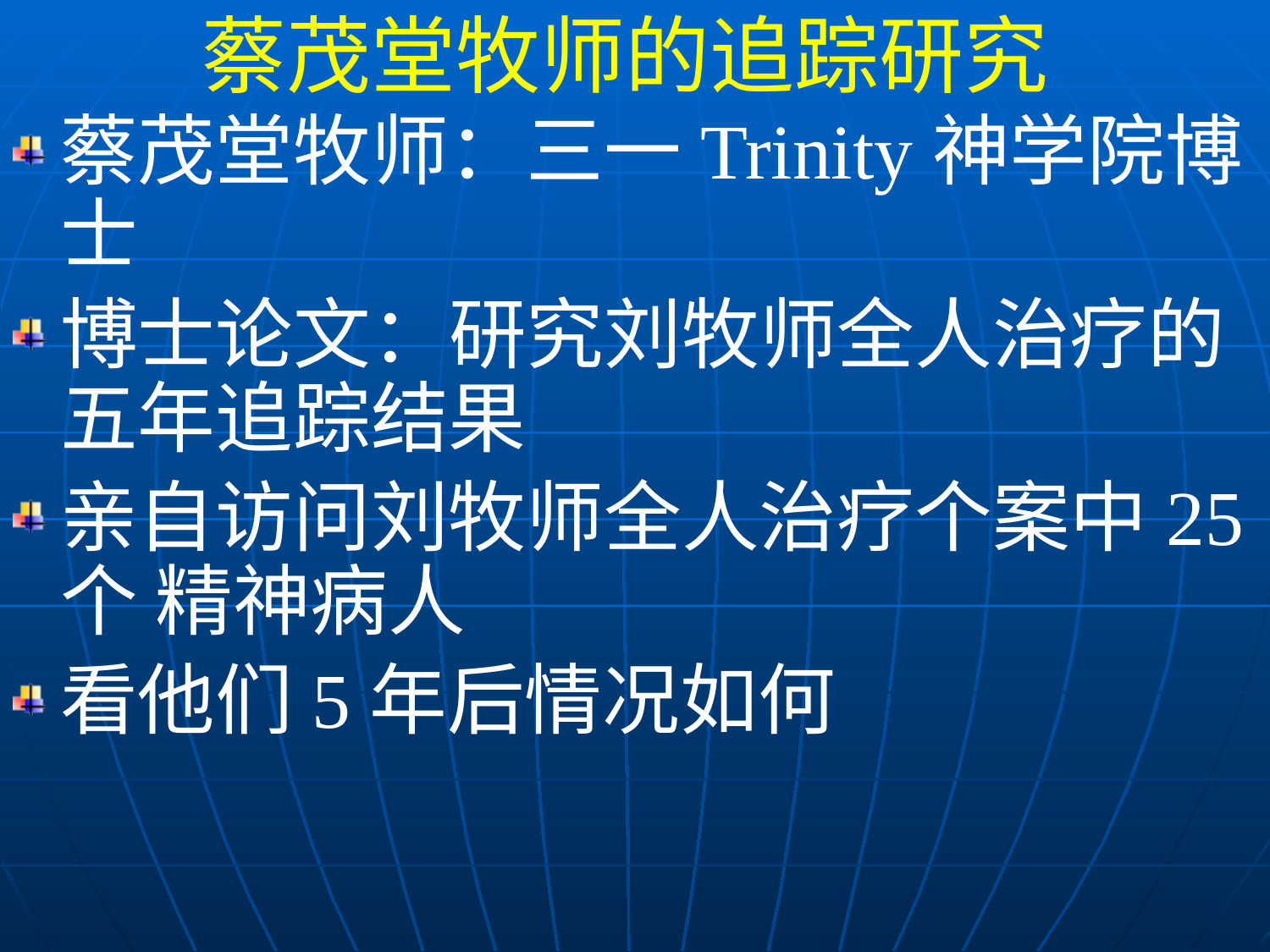

蔡茂堂牧师的追踪研究
蔡茂堂牧师：三一Trinity神学院博士
博士论文：研究刘牧师全人治疗的五年追踪结果
亲自访问刘牧师全人治疗个案中25个 精神病人
看他们5年后情况如何